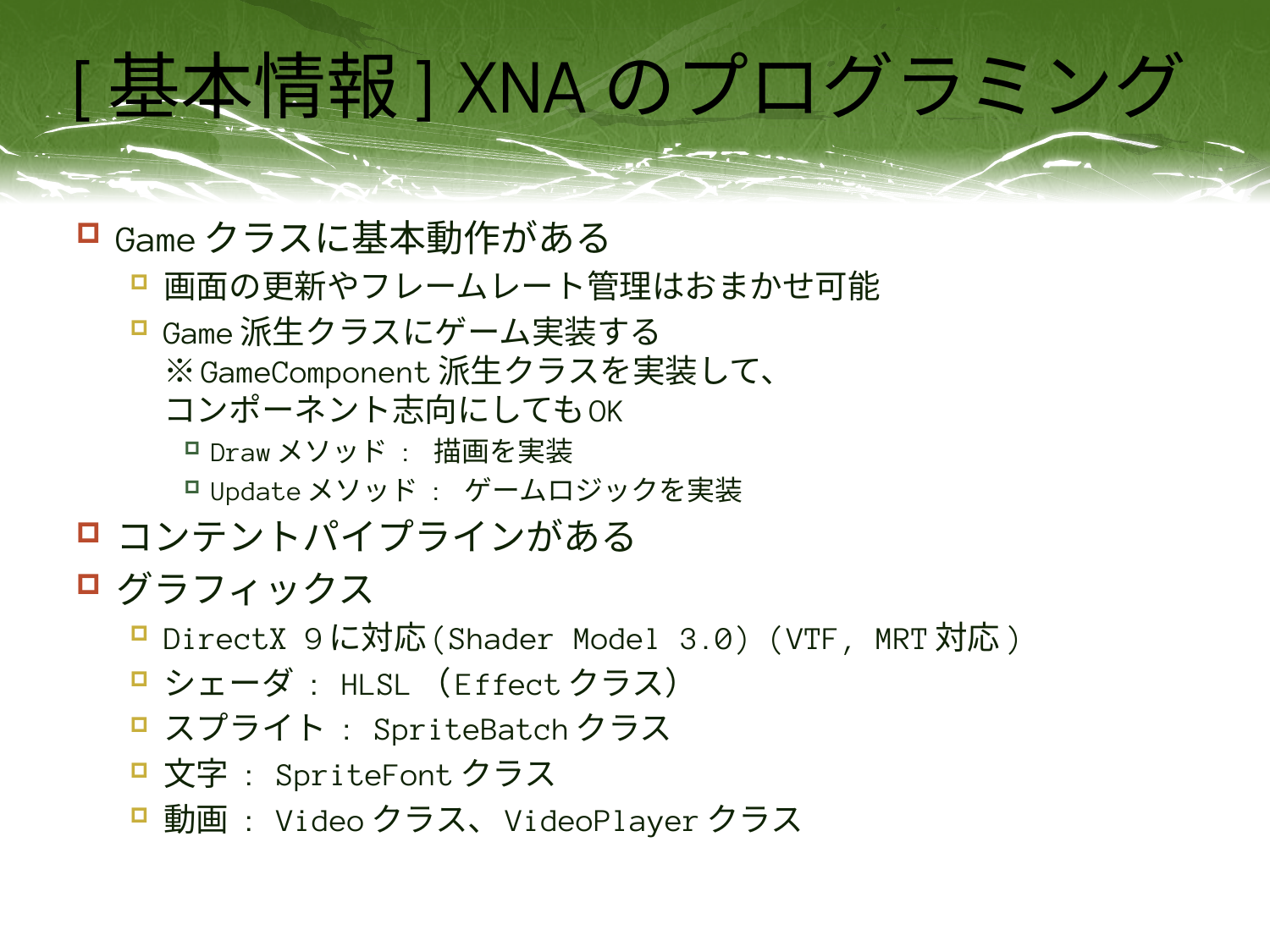

# [基本情報] XNAのプログラミング
Gameクラスに基本動作がある
画面の更新やフレームレート管理はおまかせ可能
Game派生クラスにゲーム実装する
※GameComponent派生クラスを実装して、
コンポーネント志向にしてもOK
Drawメソッド : 描画を実装
Updateメソッド : ゲームロジックを実装
コンテントパイプラインがある
グラフィックス
DirectX 9に対応(Shader Model 3.0) (VTF, MRT対応)
シェーダ : HLSL（Effectクラス）
スプライト : SpriteBatchクラス
文字 : SpriteFontクラス
動画 : Videoクラス、VideoPlayerクラス